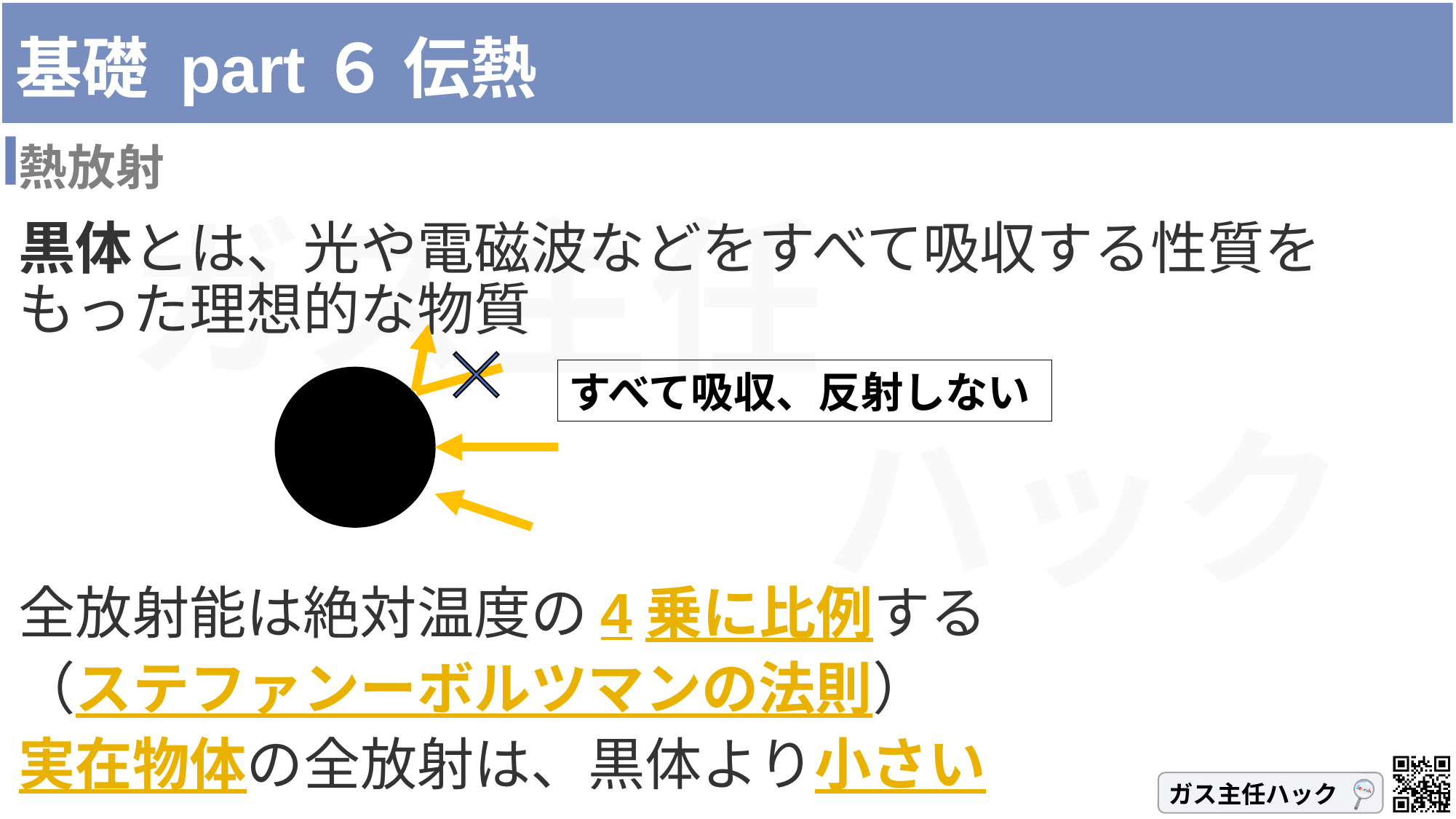

基礎 part６ 伝熱
熱放射

黒体とは、光や電磁波などをすべて吸収する性質をもった理想的な物質

全放射能は絶対温度の4乗に比例する
（ステファンーボルツマンの法則）
実在物体の全放射は、黒体より小さい

すべて吸収、反射しない